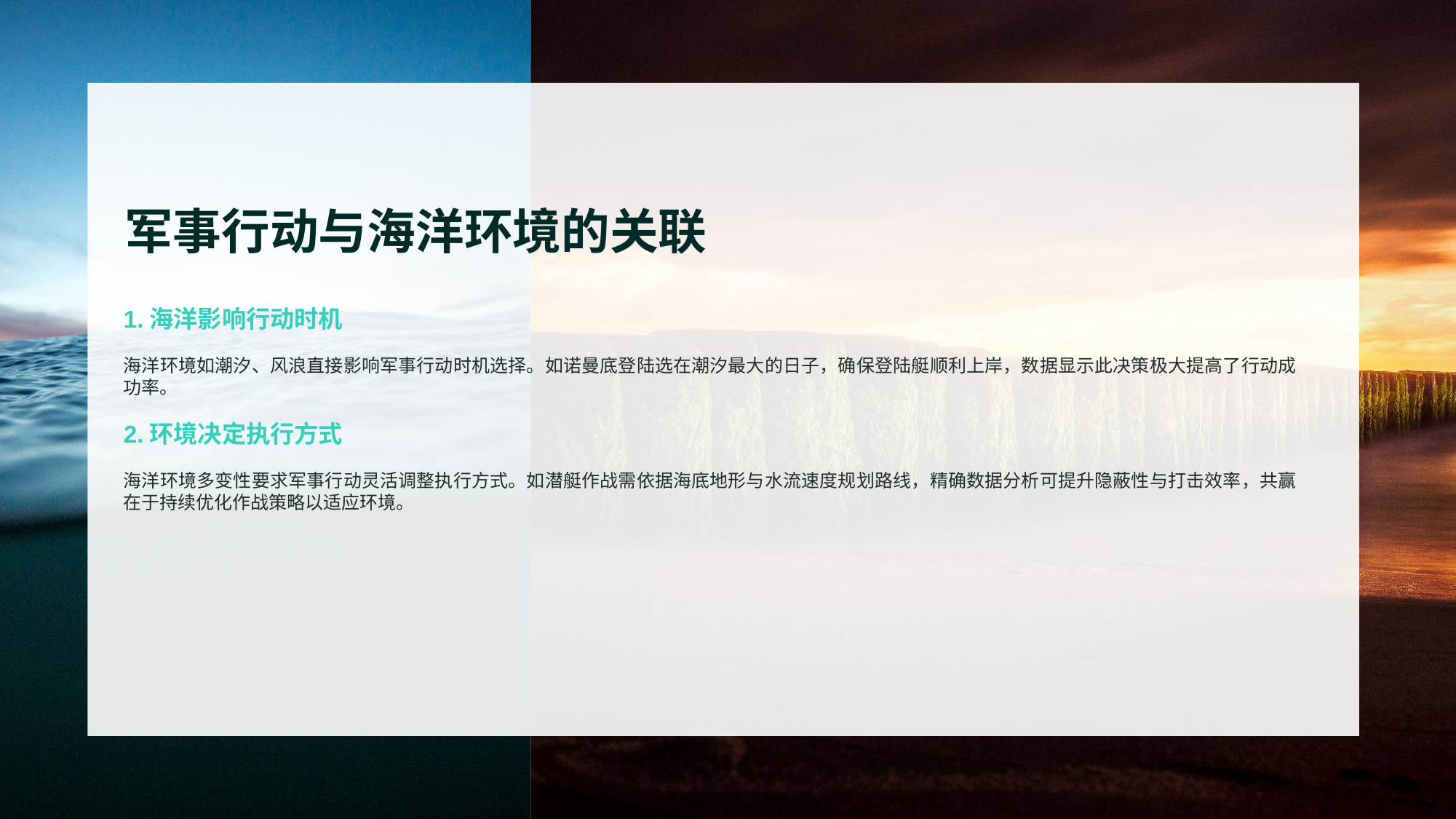

军事行动与海洋环境的关联
1.海洋影响行动时机
海洋环境如潮汐、风浪直接影响军事行动时机选择。如诺曼底登陆选在潮汐最大的日子，确保登陆艇顺利上岸，数据显示此决策极大提高了行动成功率。
2.环境决定执行方式
海洋环境多变性要求军事行动灵活调整执行方式。如潜艇作战需依据海底地形与水流速度规划路线，精确数据分析可提升隐蔽性与打击效率，共赢在于持续优化作战策略以适应环境。